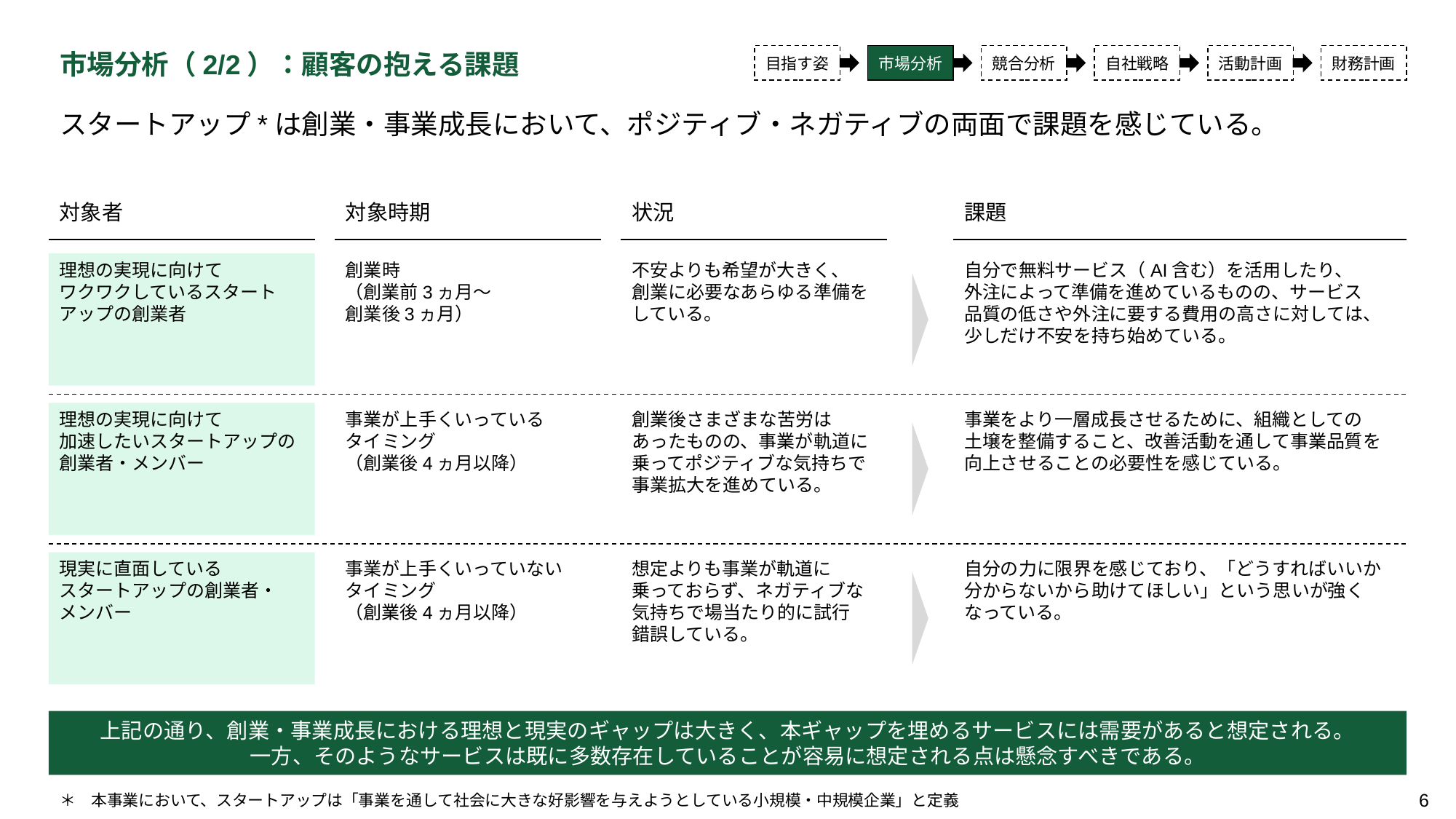

市場分析（2/2）：顧客の抱える課題
目指す姿

市場分析

競合分析

自社戦略

活動計画

財務計画
スタートアップ*は創業・事業成長において、ポジティブ・ネガティブの両面で課題を感じている。
対象者
対象時期
状況
課題
理想の実現に向けて
ワクワクしているスタート
アップの創業者
理想の実現に向けて
加速したいスタートアップの
創業者・メンバー
現実に直面している
スタートアップの創業者・
メンバー
創業時
（創業前3ヵ月～
創業後3ヵ月）
不安よりも希望が大きく、
創業に必要なあらゆる準備を
している。
自分で無料サービス（AI含む）を活用したり、
外注によって準備を進めているものの、サービス
品質の低さや外注に要する費用の高さに対しては、
少しだけ不安を持ち始めている。

事業が上手くいっている
タイミング
（創業後4ヵ月以降）
創業後さまざまな苦労は
あったものの、事業が軌道に
乗ってポジティブな気持ちで
事業拡大を進めている。
事業をより一層成長させるために、組織としての
土壌を整備すること、改善活動を通して事業品質を
向上させることの必要性を感じている。

事業が上手くいっていない
タイミング
（創業後4ヵ月以降）
想定よりも事業が軌道に
乗っておらず、ネガティブな
気持ちで場当たり的に試行
錯誤している。
自分の力に限界を感じており、「どうすればいいか
分からないから助けてほしい」という思いが強く
なっている。

上記の通り、創業・事業成長における理想と現実のギャップは大きく、本ギャップを埋めるサービスには需要があると想定される。
一方、そのようなサービスは既に多数存在していることが容易に想定される点は懸念すべきである。
6
＊　本事業において、スタートアップは「事業を通して社会に大きな好影響を与えようとしている小規模・中規模企業」と定義